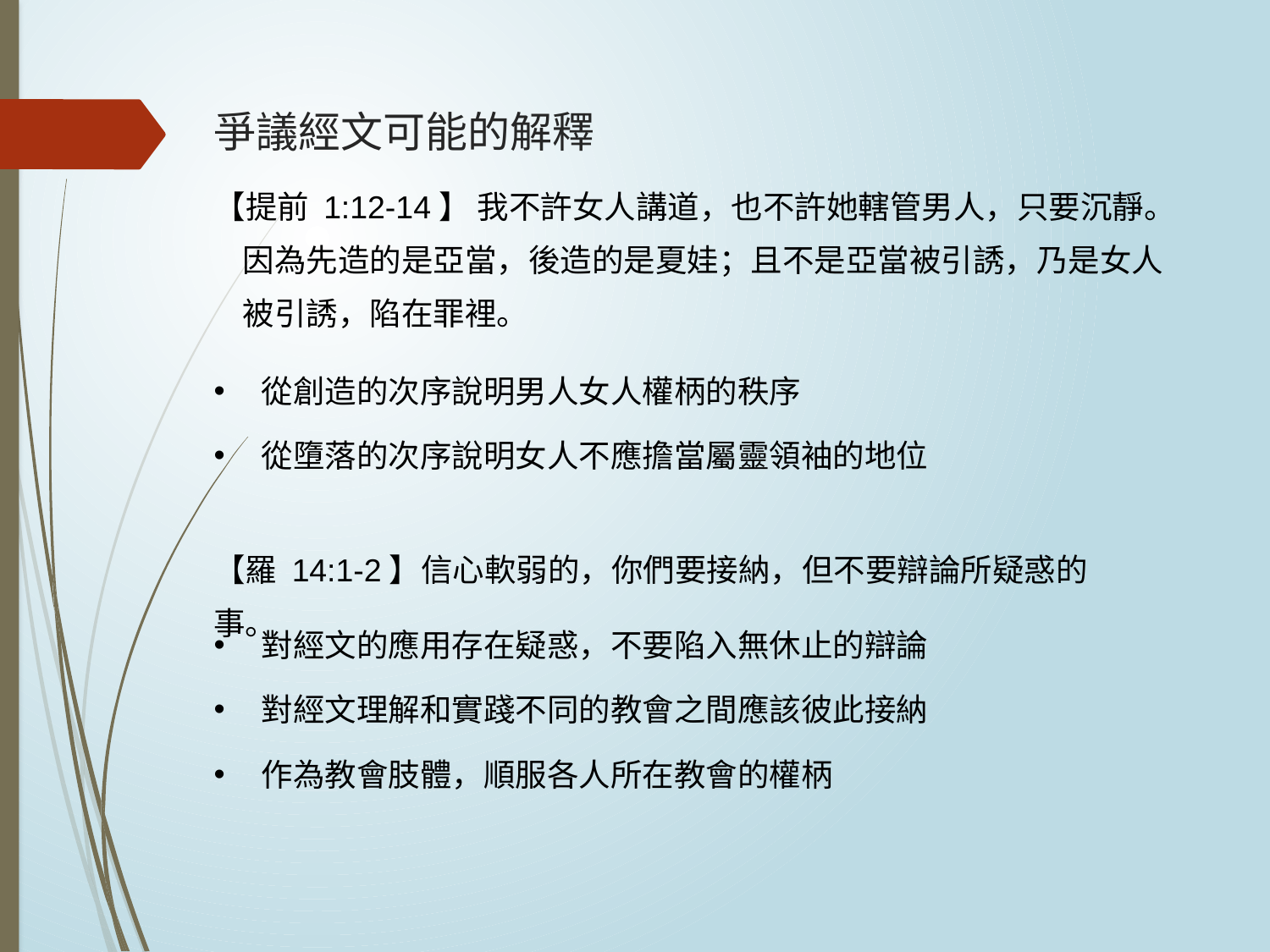

# 爭議經文可能的解釋
【提前 1:12-14】 我不許女人講道，也不許她轄管男人，只要沉靜。
   因為先造的是亞當，後造的是夏娃；且不是亞當被引誘，乃是女人
   被引誘，陷在罪裡。
從創造的次序說明男人女人權柄的秩序
從墮落的次序說明女人不應擔當屬靈領袖的地位
【羅 14:1-2】信心軟弱的，你們要接納，但不要辯論所疑惑的事。
對經文的應用存在疑惑，不要陷入無休止的辯論
對經文理解和實踐不同的教會之間應該彼此接納
作為教會肢體，順服各人所在教會的權柄